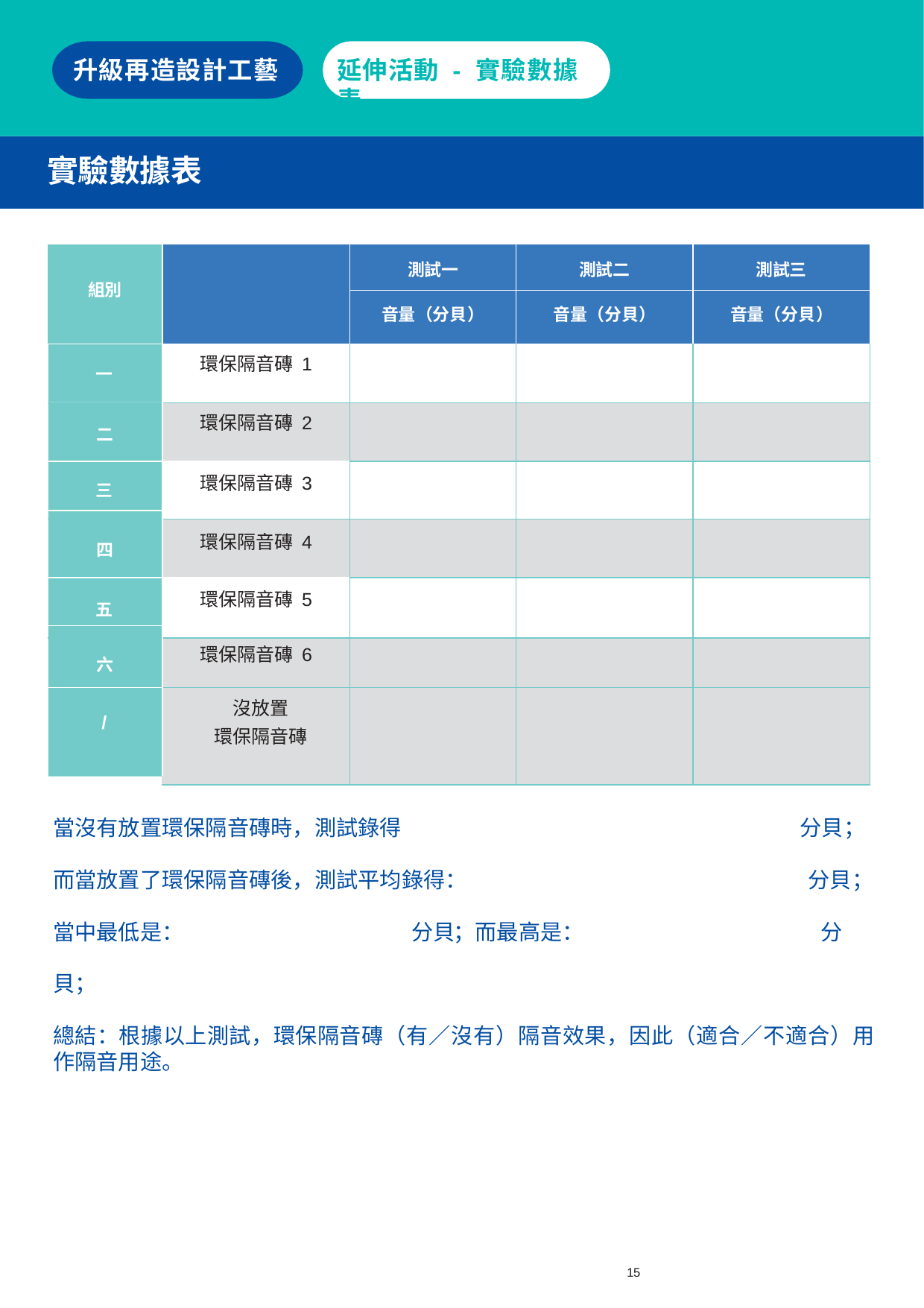

延伸活動 - 實驗數據表
升級再造設計工藝
實驗數據表
| 組別 |  | 測試一 | 測試二 | 測試三 |
| --- | --- | --- | --- | --- |
|  |  | 音量（分貝） | 音量（分貝） | 音量（分貝） |
| 一 |  |  |  |  |
| 二 |  |  |  |  |
| 三 |  |  |  |  |
| 四 |  |  |  |  |
| 五 |  |  |  |  |
| 六 |  |  |  |  |
|  |  |  |  |  |

環保隔音磚 1
環保隔音磚 2
環保隔音磚 3
環保隔音磚 4
環保隔音磚 5
環保隔音磚 6
沒放置
環保隔音磚
/
當沒有放置環保隔音磚時，測試錄得 	 分貝；
而當放置了環保隔音磚後，測試平均錄得：	 分貝；當中最低是：	 分貝；而最高是：		 分貝；
總結：根據以上測試，環保隔音磚（有／沒有）隔音效果，因此（適合／不適合）用作隔音用途。
15